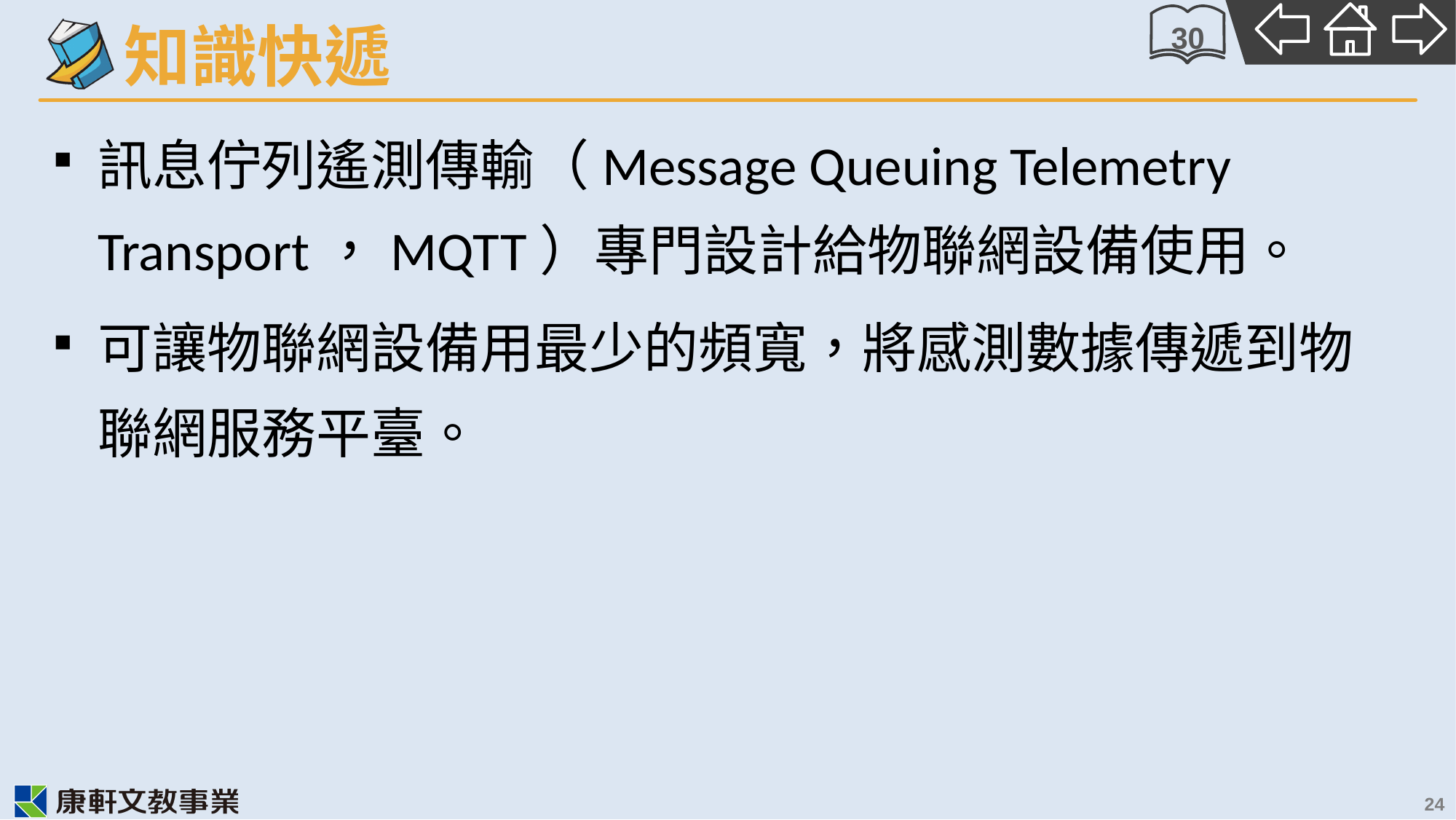

30
訊息佇列遙測傳輸（Message Queuing Telemetry Transport，MQTT）專門設計給物聯網設備使用。
可讓物聯網設備用最少的頻寬，將感測數據傳遞到物聯網服務平臺。
24